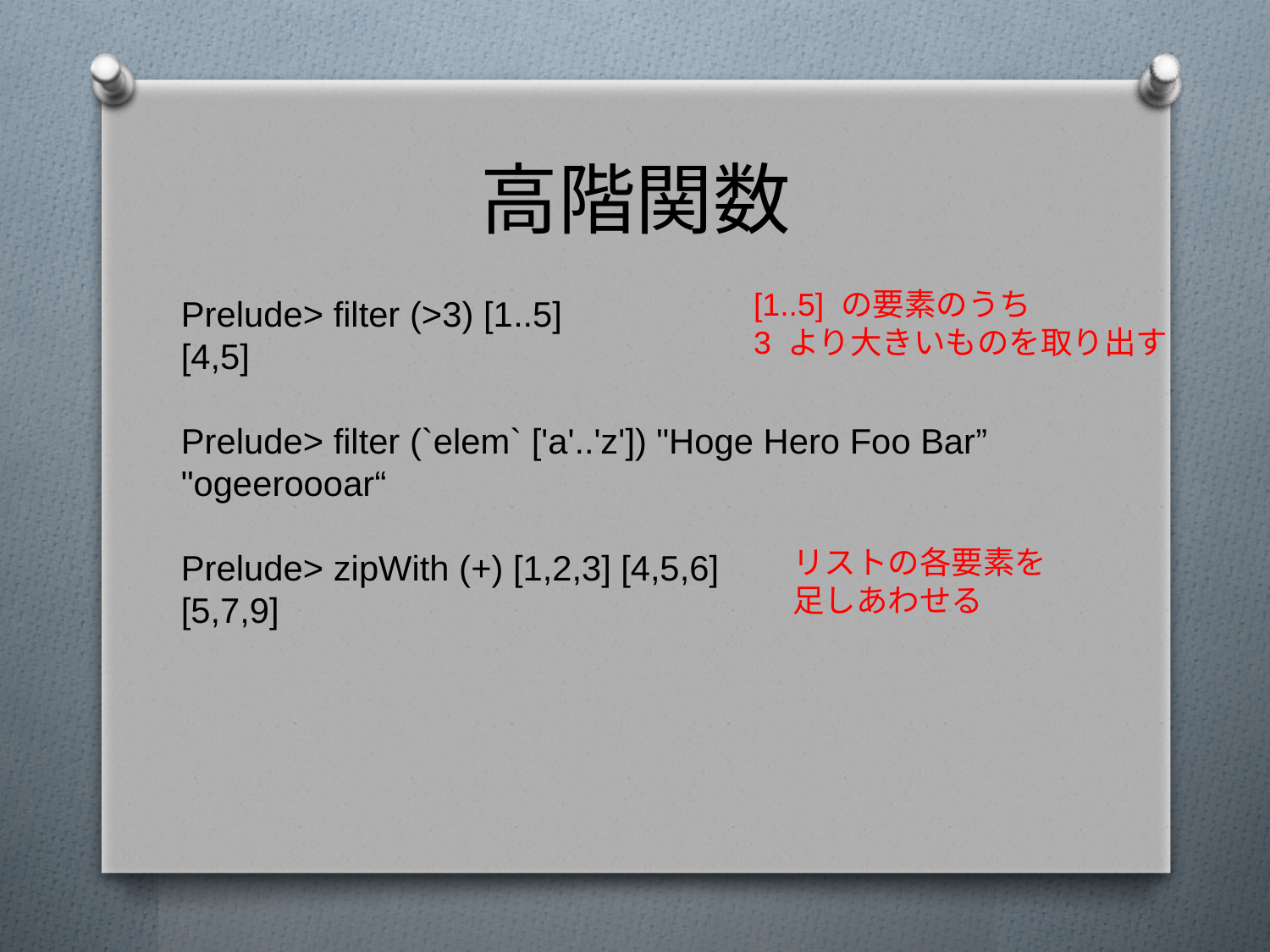

# 高階関数
[1..5] の要素のうち
3 より大きいものを取り出す
﻿Prelude> filter (>3) [1..5]
[4,5]

﻿Prelude> filter (`elem` ['a'..'z']) "Hoge Hero Foo Bar”
"ogeeroooar“

Prelude> zipWith (+) [1,2,3] [4,5,6]
[5,7,9]
リストの各要素を
足しあわせる